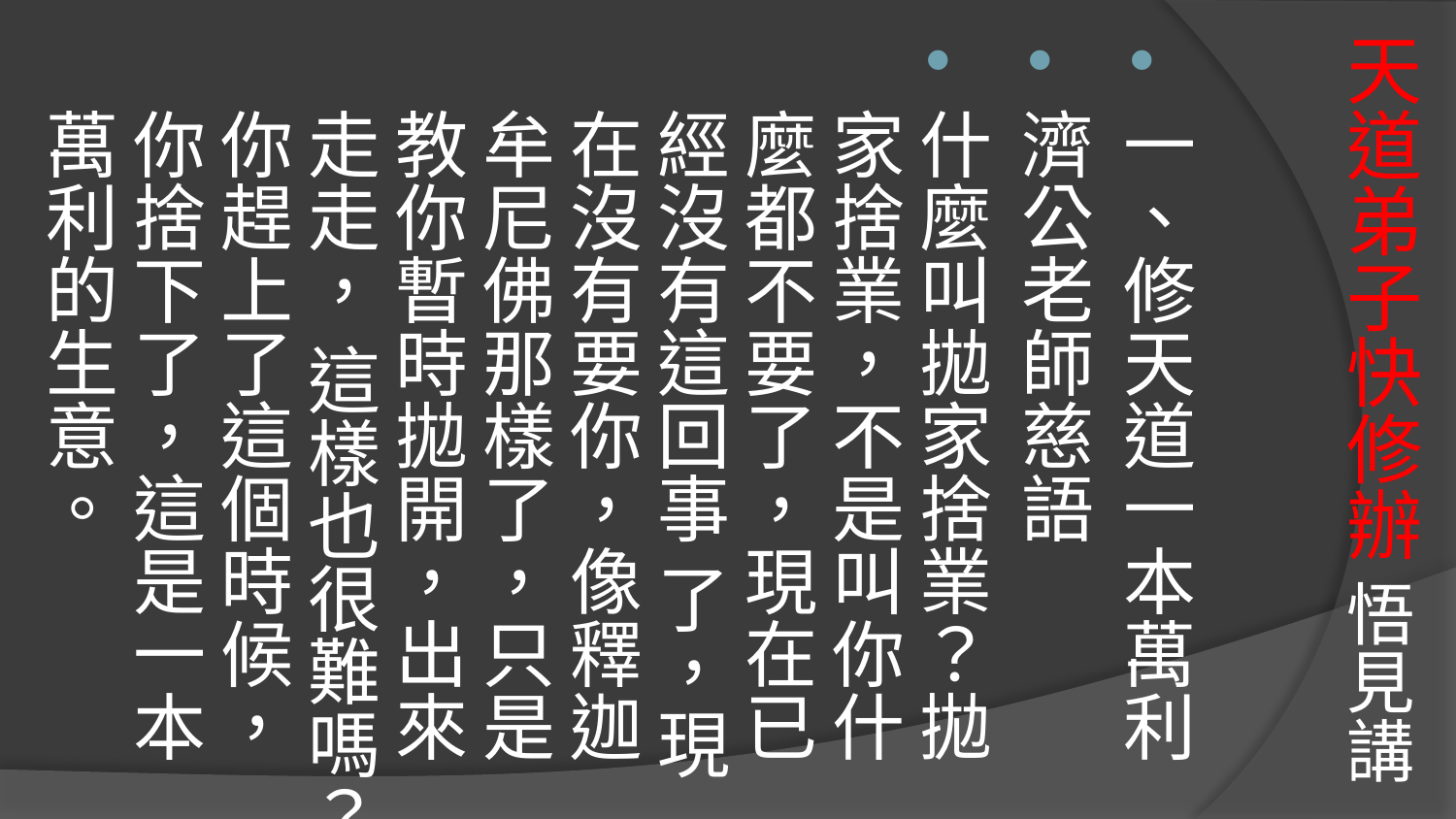

# 天道弟子快修辦 悟見講
一、修天道一本萬利
濟公老師慈語
什麼叫拋家捨業？拋家捨業，不是叫你什麼都不要了，現在已經沒有這回事 了，現在沒有要你，像釋迦牟尼佛那樣了，只是教你暫時拋開，出來走走， 這樣也很難嗎？你趕上了這個時候，你捨下了，這是一本萬利的生意。